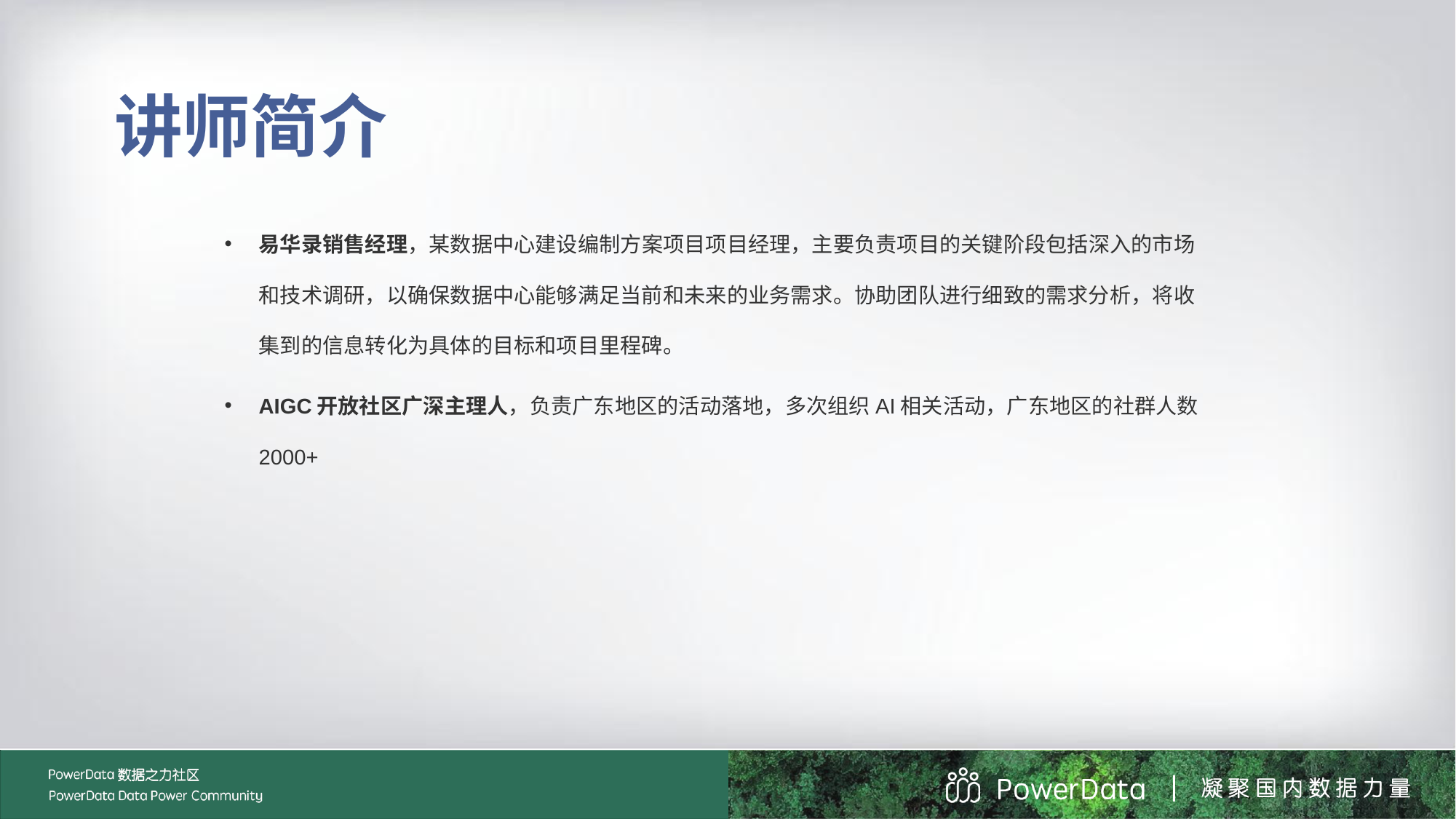

讲师简介
易华录销售经理，某数据中心建设编制方案项目项目经理，主要负责项目的关键阶段包括深入的市场和技术调研，以确保数据中心能够满足当前和未来的业务需求。协助团队进行细致的需求分析，将收集到的信息转化为具体的目标和项目里程碑。
AIGC开放社区广深主理人，负责广东地区的活动落地，多次组织AI相关活动，广东地区的社群人数2000+